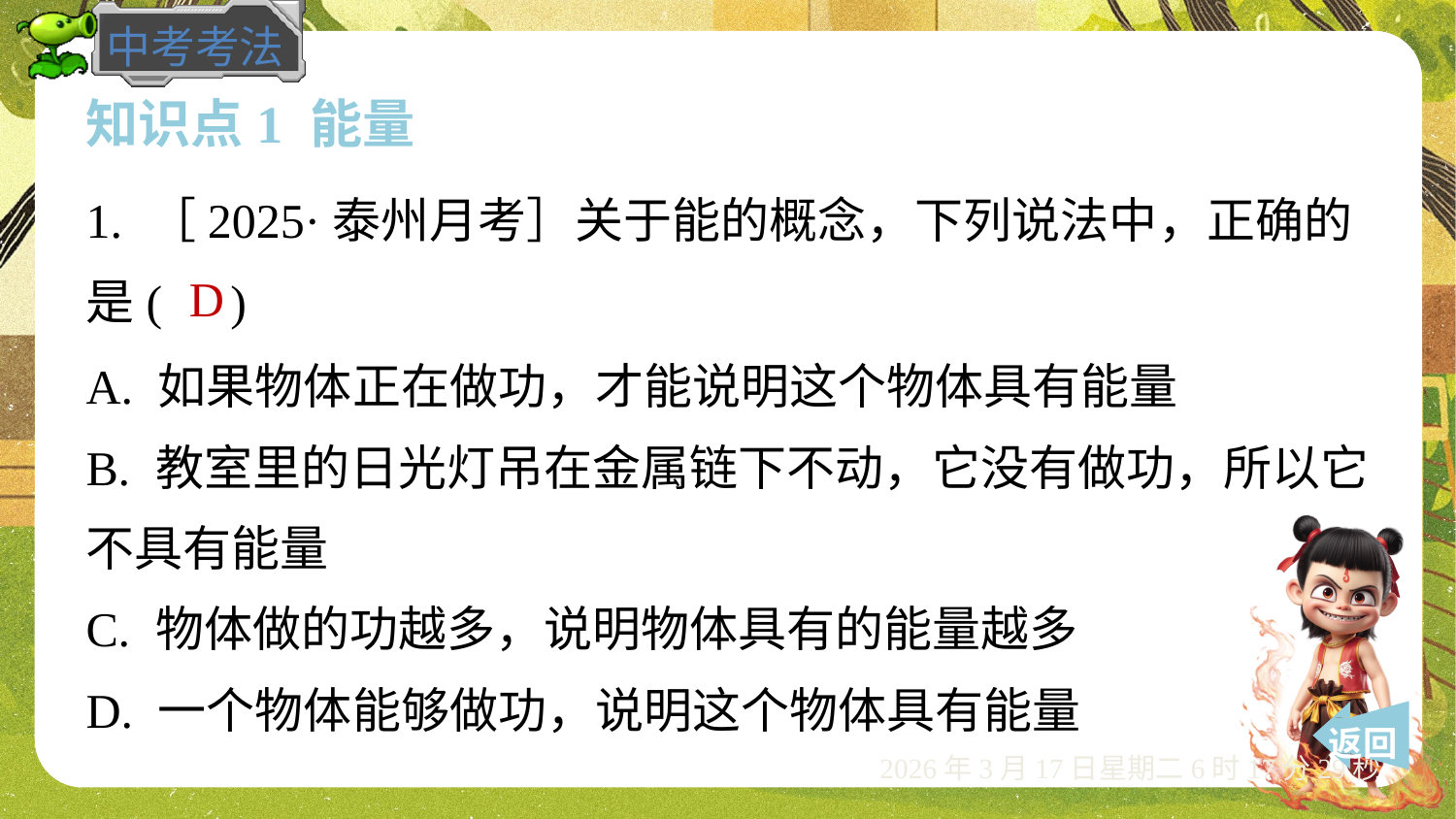

知识点1 能量
1. ［2025·泰州月考］关于能的概念，下列说法中，正确的
是(     )
D
A. 如果物体正在做功，才能说明这个物体具有能量
B. 教室里的日光灯吊在金属链下不动，它没有做功，所以它
不具有能量
C. 物体做的功越多，说明物体具有的能量越多
D. 一个物体能够做功，说明这个物体具有能量
 返回